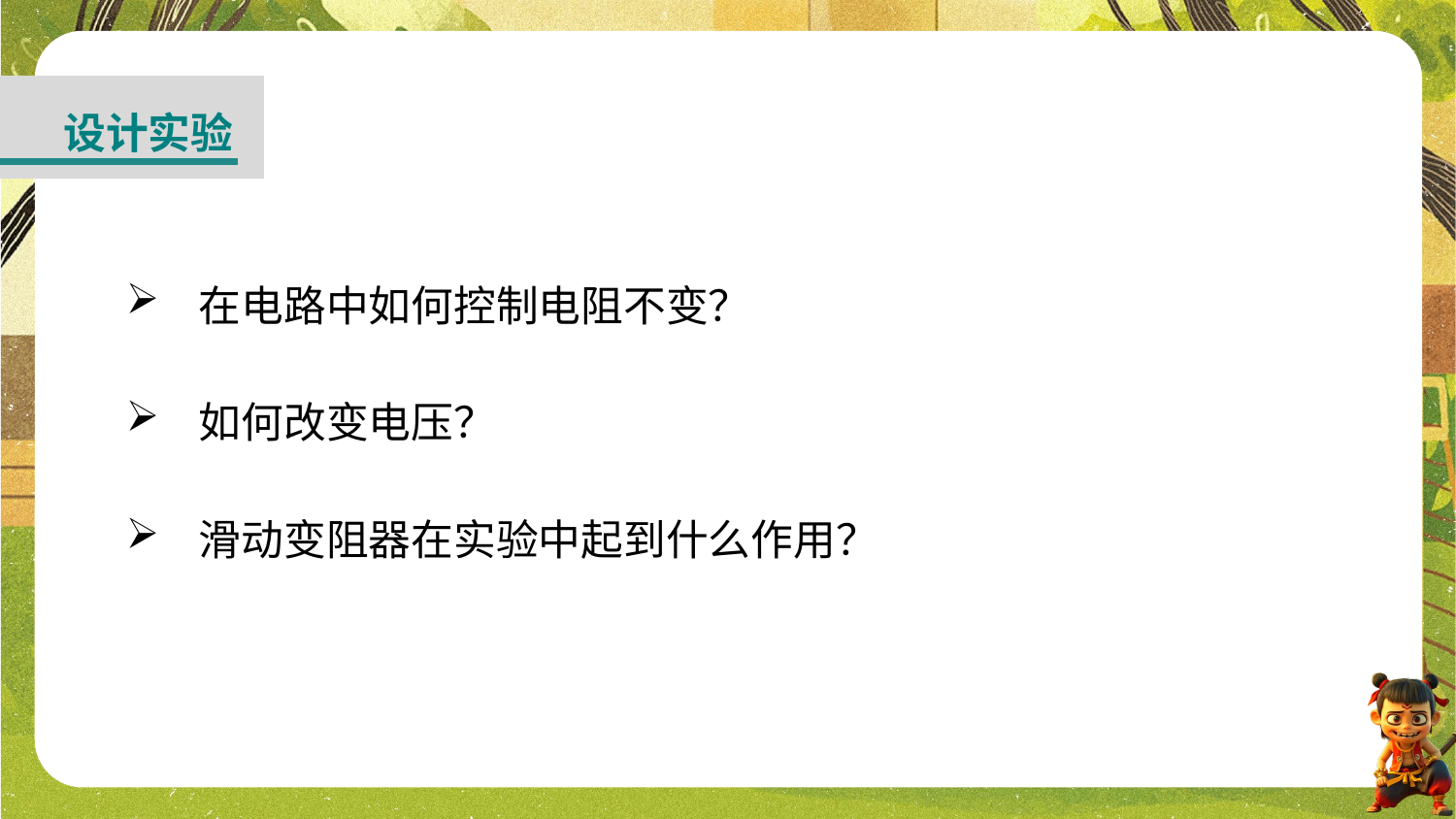

设计实验
在电路中如何控制电阻不变？
如何改变电压？
滑动变阻器在实验中起到什么作用？